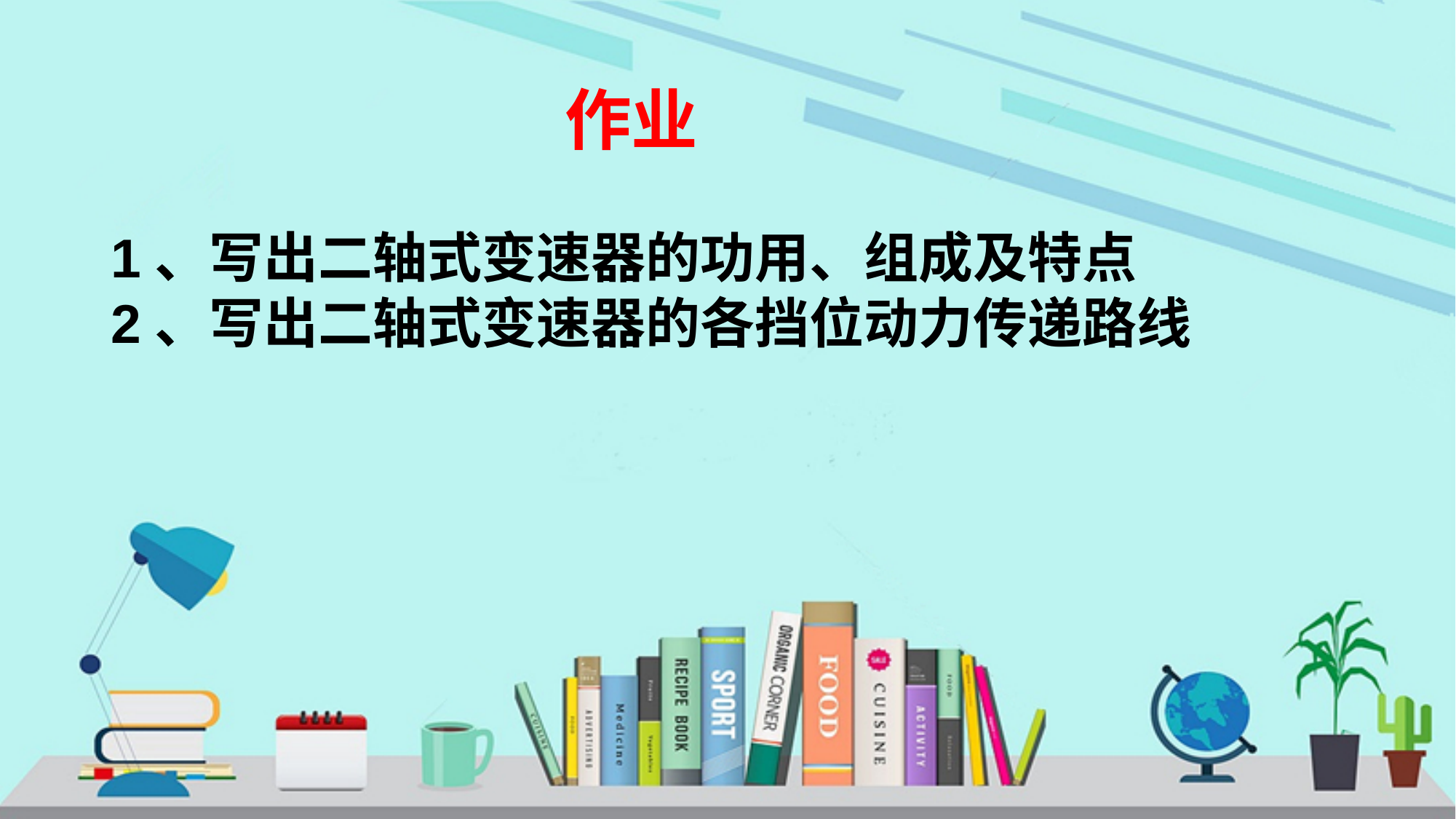

1、写出二轴式变速器的功用、组成及特点
2、写出二轴式变速器的各挡位动力传递路线
# 作业